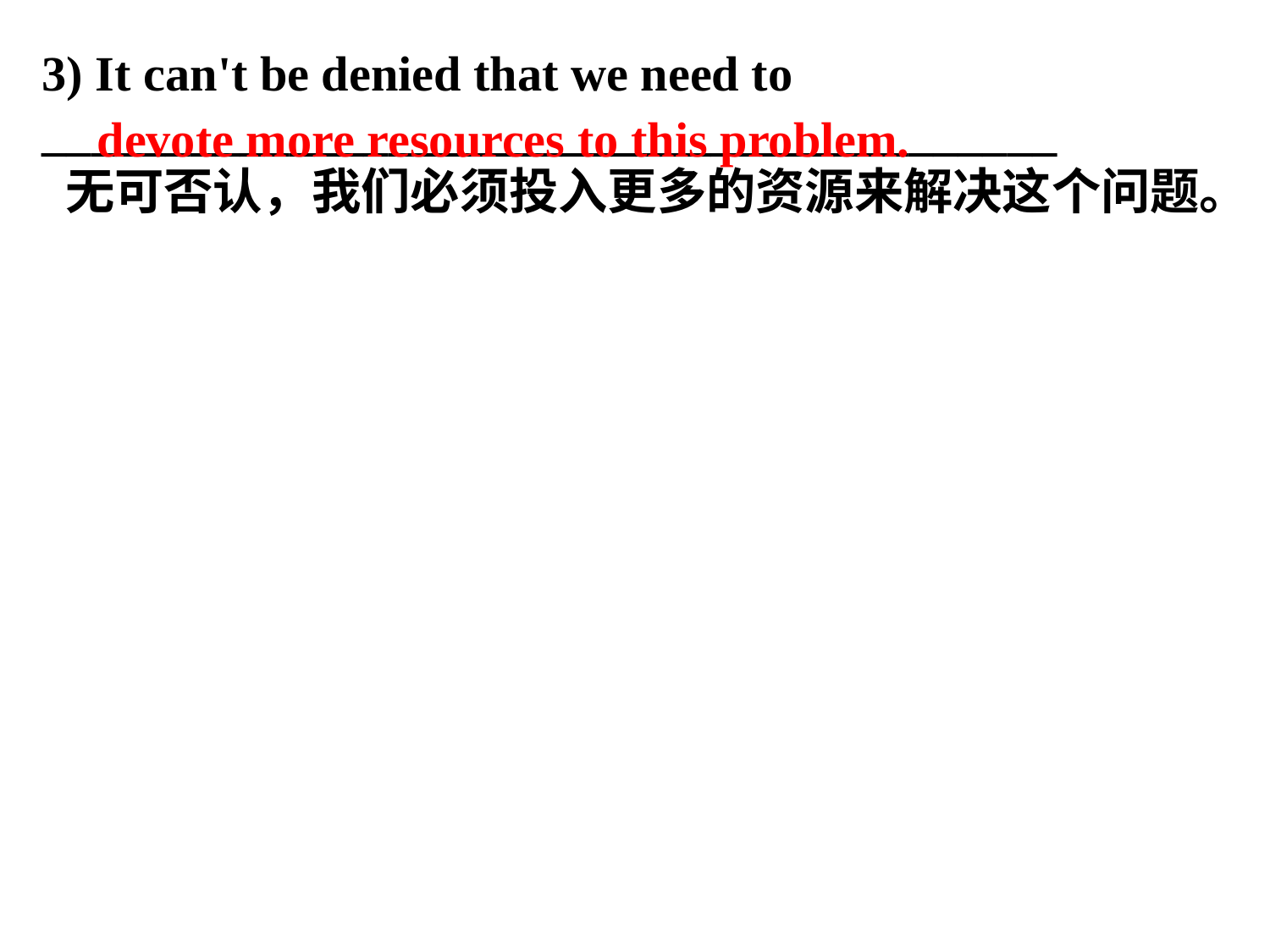

3) It can't be denied that we need to
_________________________________________
 无可否认，我们必须投入更多的资源来解决这个问题。
devote more resources to this problem.